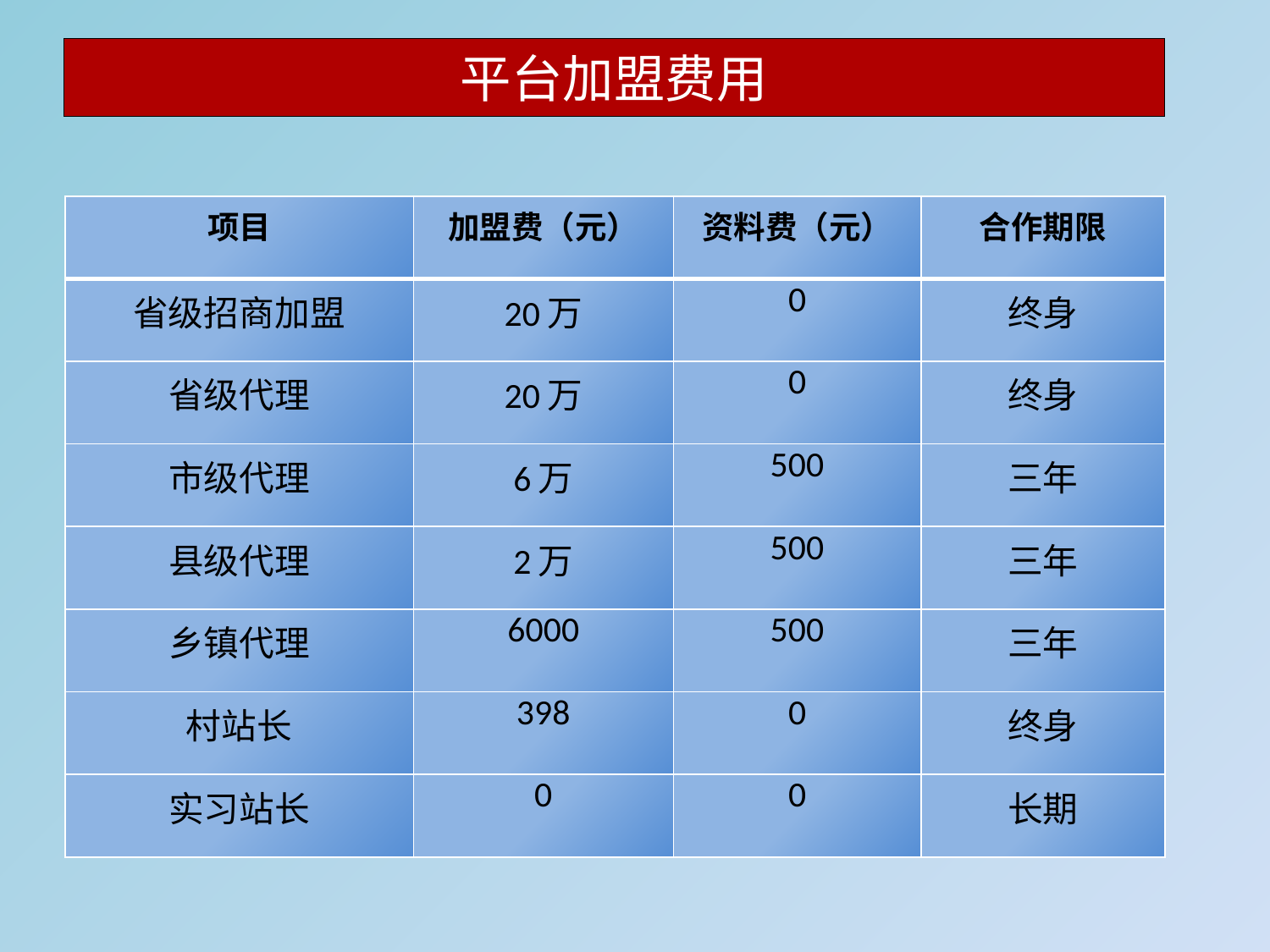

# 平台加盟费用
| 项目 | 加盟费（元） | 资料费（元） | 合作期限 |
| --- | --- | --- | --- |
| 省级招商加盟 | 20万 | 0 | 终身 |
| 省级代理 | 20万 | 0 | 终身 |
| 市级代理 | 6万 | 500 | 三年 |
| 县级代理 | 2万 | 500 | 三年 |
| 乡镇代理 | 6000 | 500 | 三年 |
| 村站长 | 398 | 0 | 终身 |
| 实习站长 | 0 | 0 | 长期 |